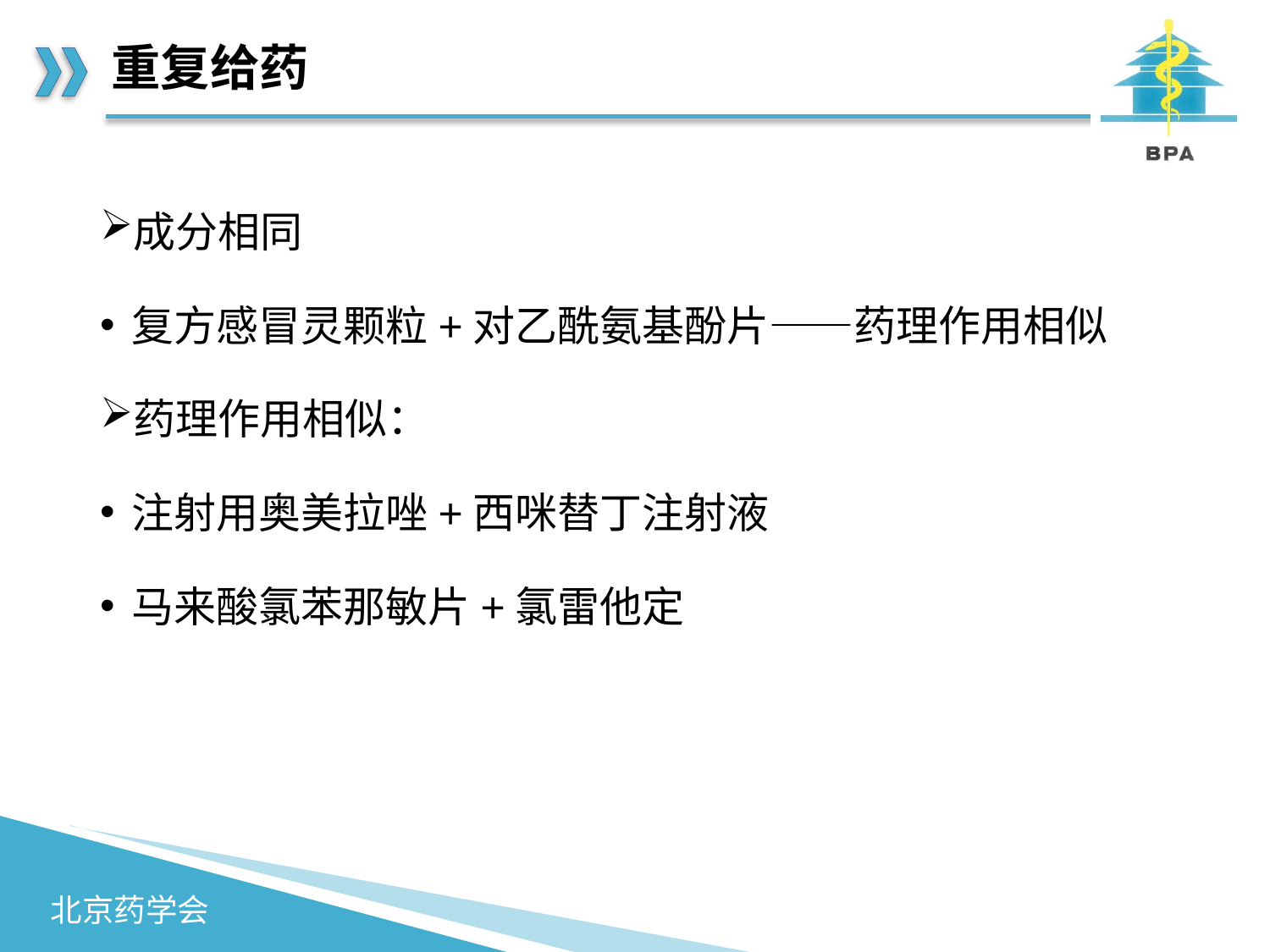

# 重复给药
成分相同
复方感冒灵颗粒+对乙酰氨基酚片——药理作用相似
药理作用相似：
注射用奥美拉唑+西咪替丁注射液
马来酸氯苯那敏片+氯雷他定